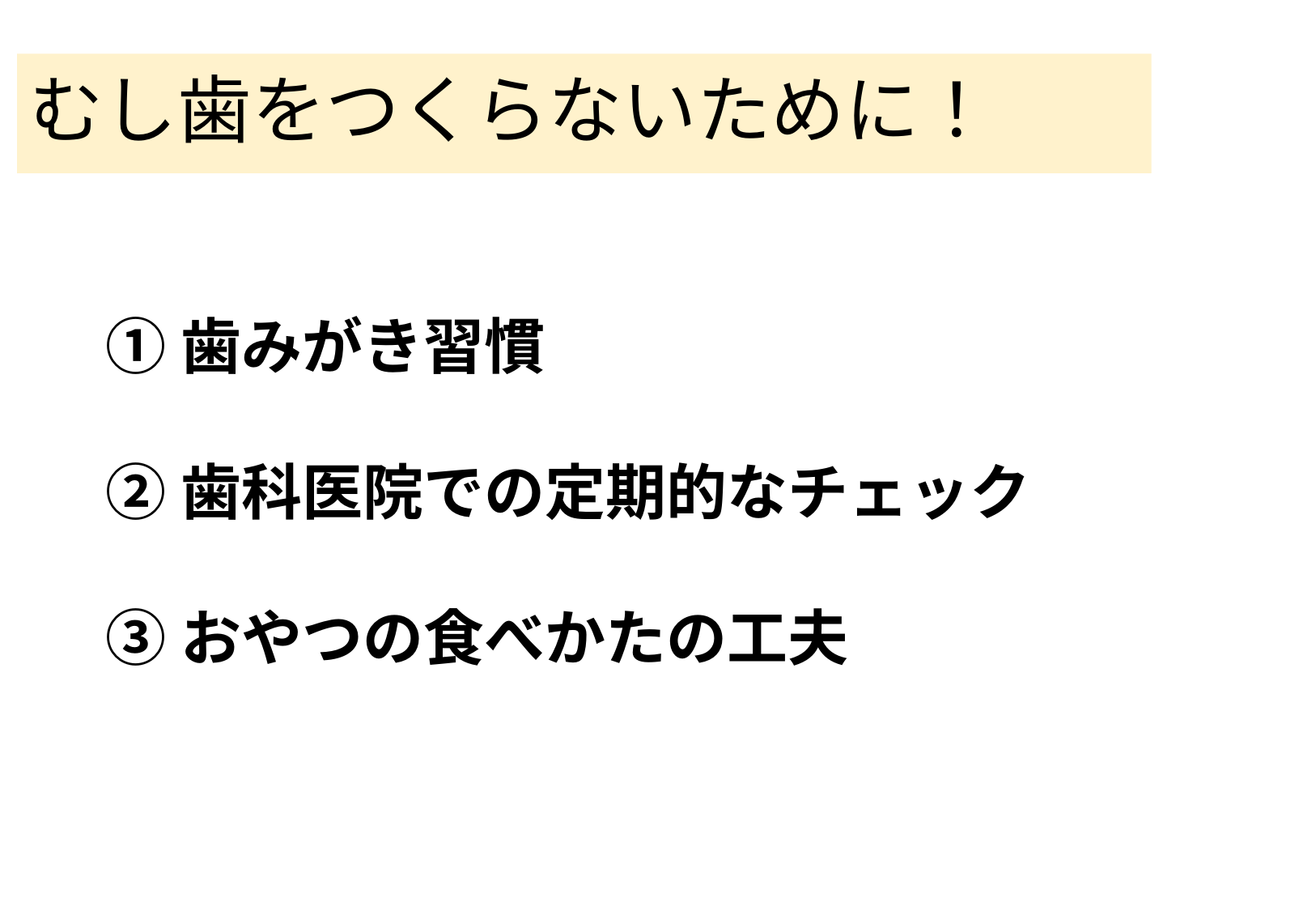

# むし歯をつくらないために！
①歯みがき習慣

②歯科医院での定期的なチェック

③おやつの食べかたの工夫